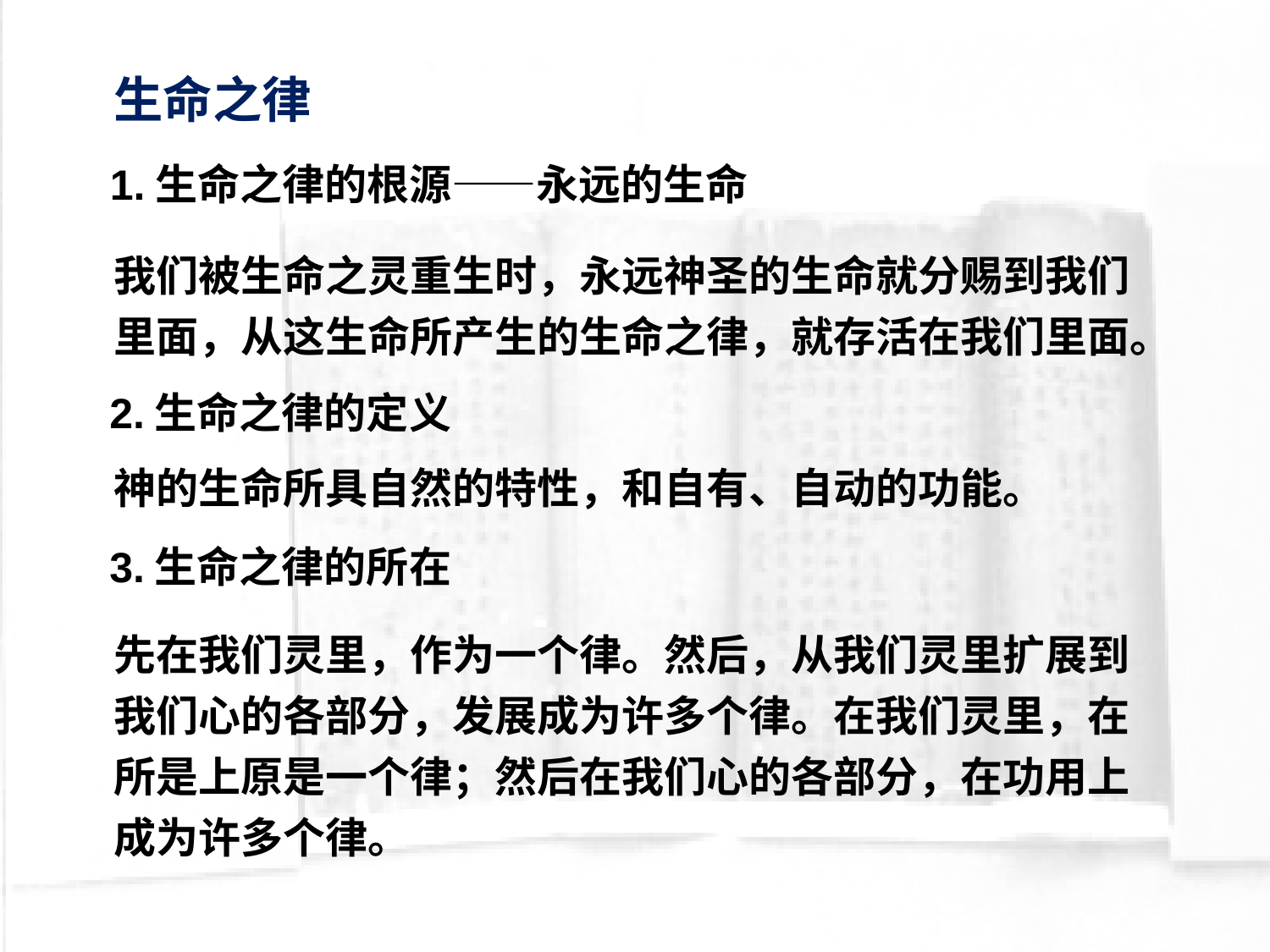

生命之律
1.生命之律的根源——永远的生命
我们被生命之灵重生时，永远神圣的生命就分赐到我们里面，从这生命所产生的生命之律，就存活在我们里面。
2.生命之律的定义
神的生命所具自然的特性，和自有、自动的功能。
3.生命之律的所在
先在我们灵里，作为一个律。然后，从我们灵里扩展到我们心的各部分，发展成为许多个律。在我们灵里，在所是上原是一个律；然后在我们心的各部分，在功用上成为许多个律。